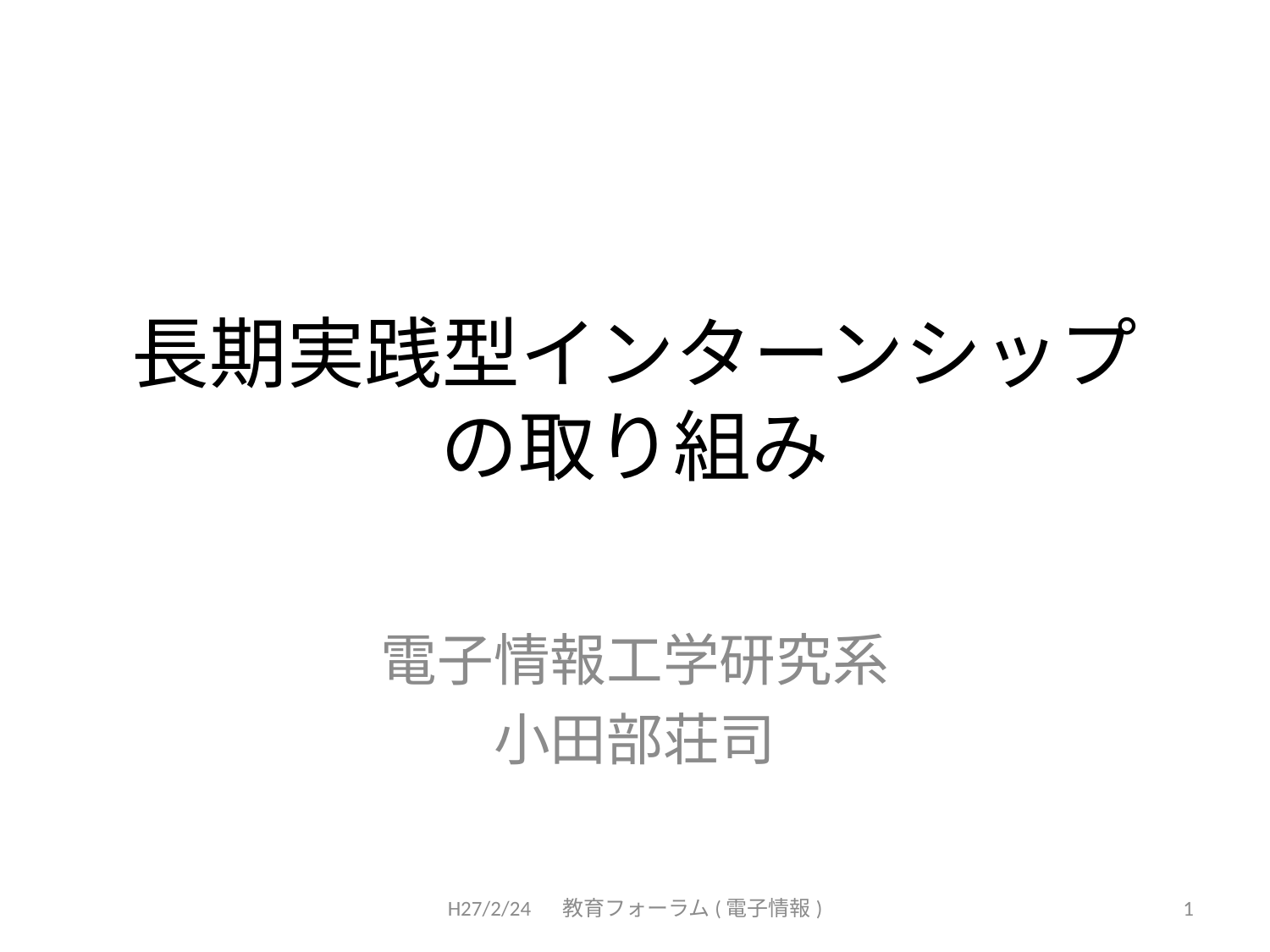

# 長期実践型インターンシップの取り組み

電子情報工学研究系
小田部荘司
H27/2/24 　教育フォーラム(電子情報)
1